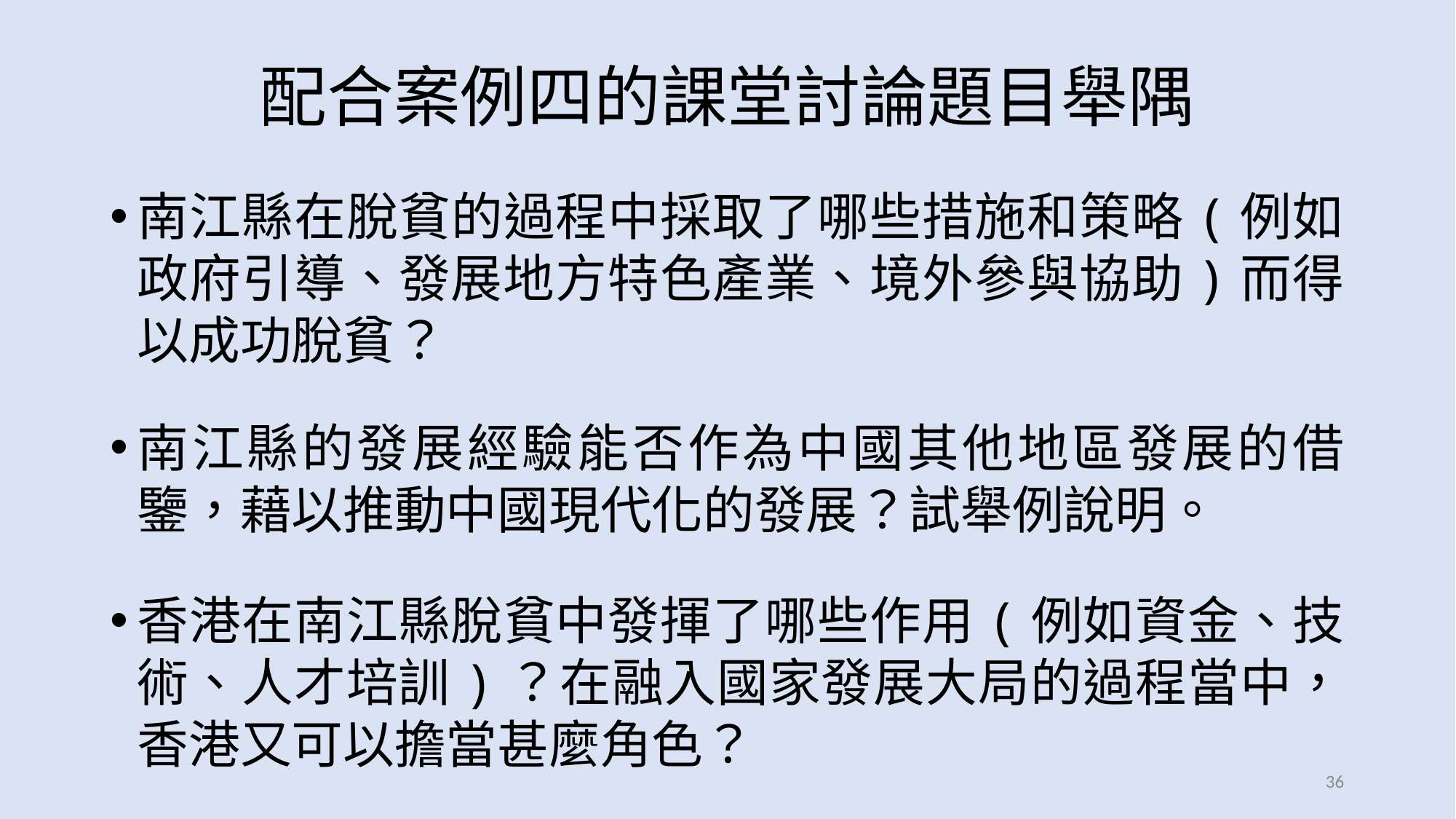

# 配合案例四的課堂討論題目舉隅
南江縣在脫貧的過程中採取了哪些措施和策略(例如政府引導、發展地方特色產業、境外參與協助)而得以成功脫貧？

南江縣的發展經驗能否作為中國其他地區發展的借鑒，藉以推動中國現代化的發展？試舉例說明。

香港在南江縣脫貧中發揮了哪些作用(例如資金、技術、人才培訓)？在融入國家發展大局的過程當中，香港又可以擔當甚麼角色？
36